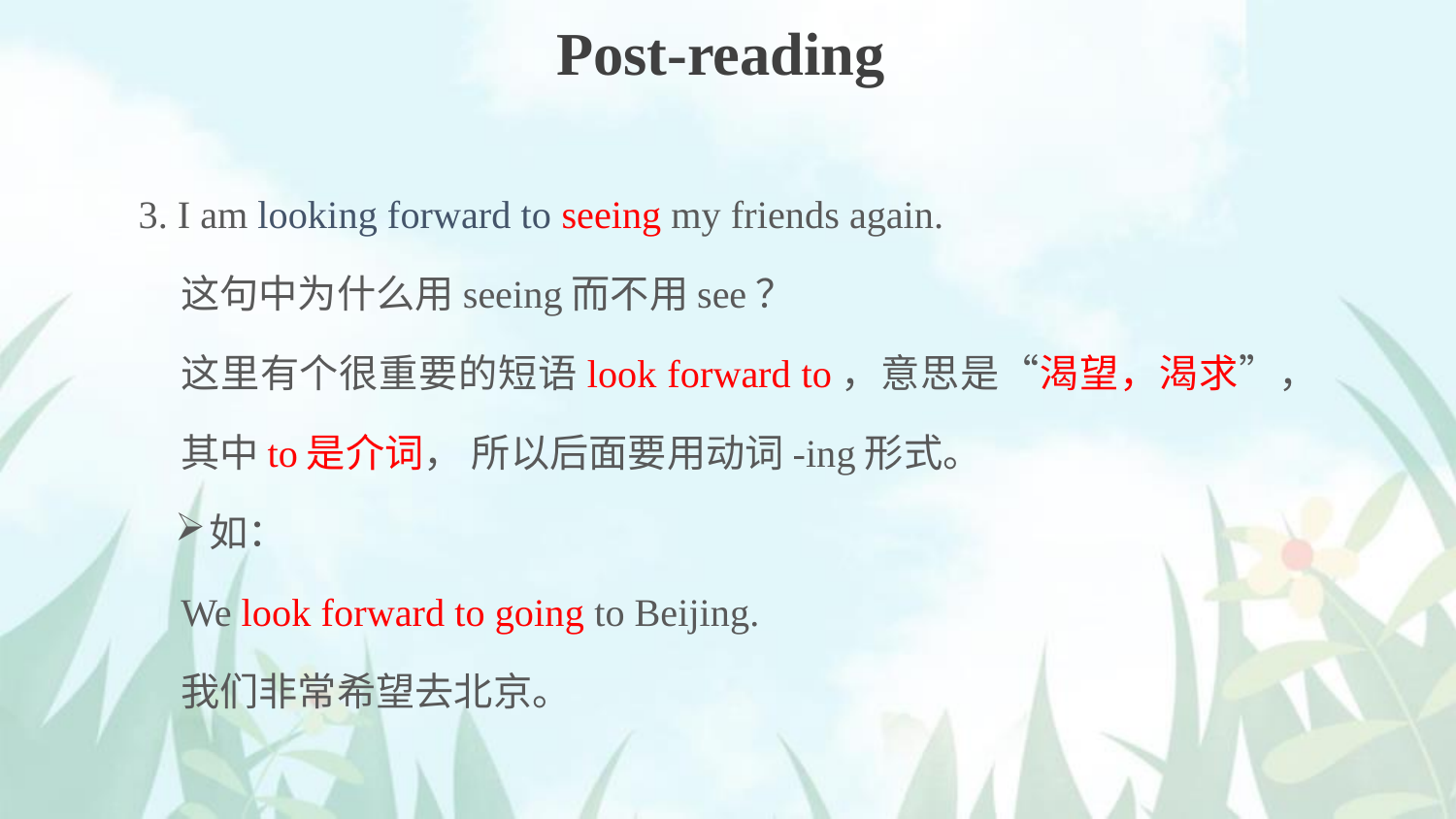

Post-reading
3. I am looking forward to seeing my friends again.
这句中为什么用seeing而不用see？
这里有个很重要的短语look forward to，意思是“渴望，渴求”，其中to是介词， 所以后面要用动词-ing形式。
如：
We look forward to going to Beijing.
我们非常希望去北京。